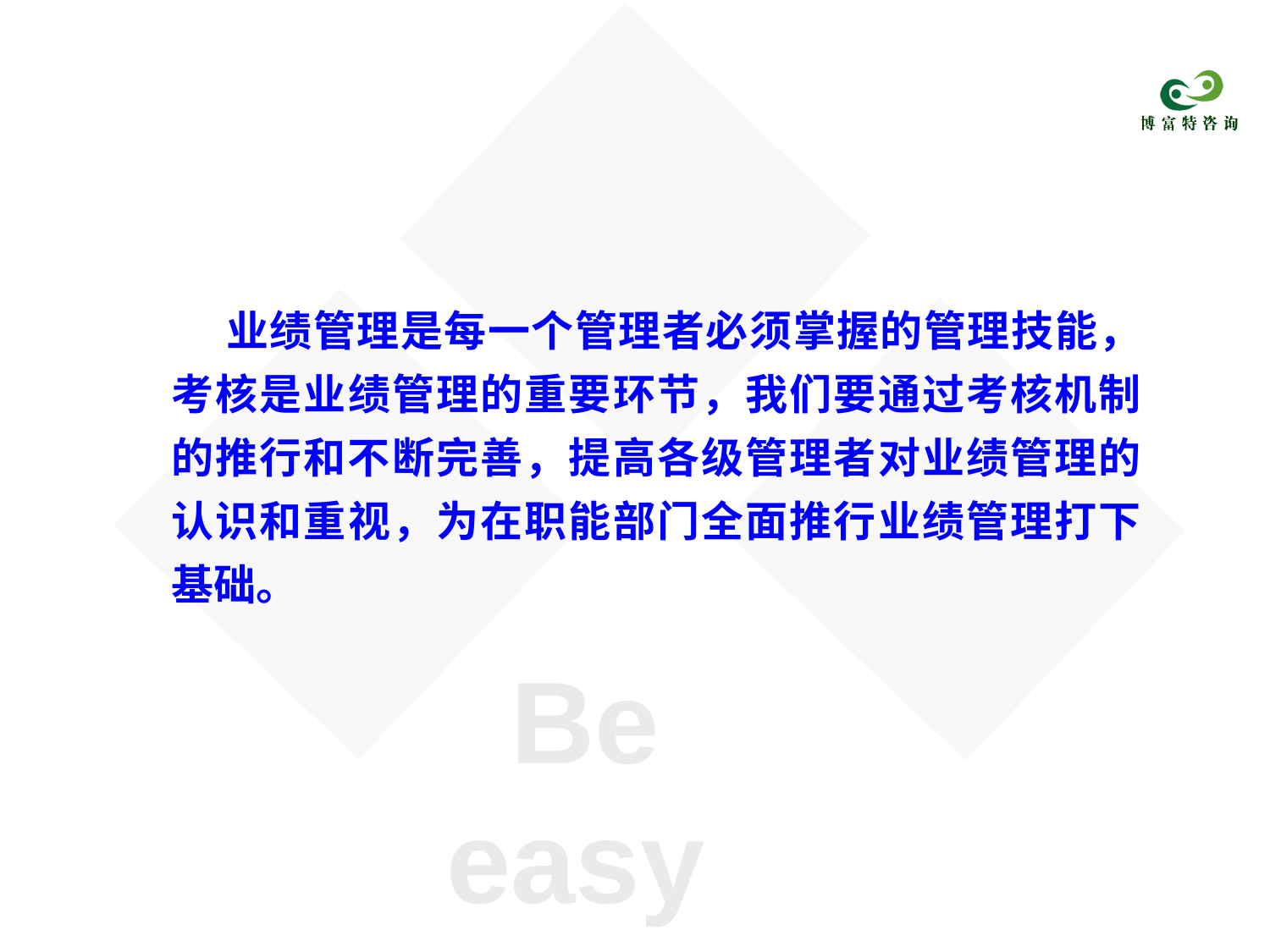

业绩管理是每一个管理者必须掌握的管理技能，考核是业绩管理的重要环节，我们要通过考核机制的推行和不断完善，提高各级管理者对业绩管理的认识和重视，为在职能部门全面推行业绩管理打下基础。